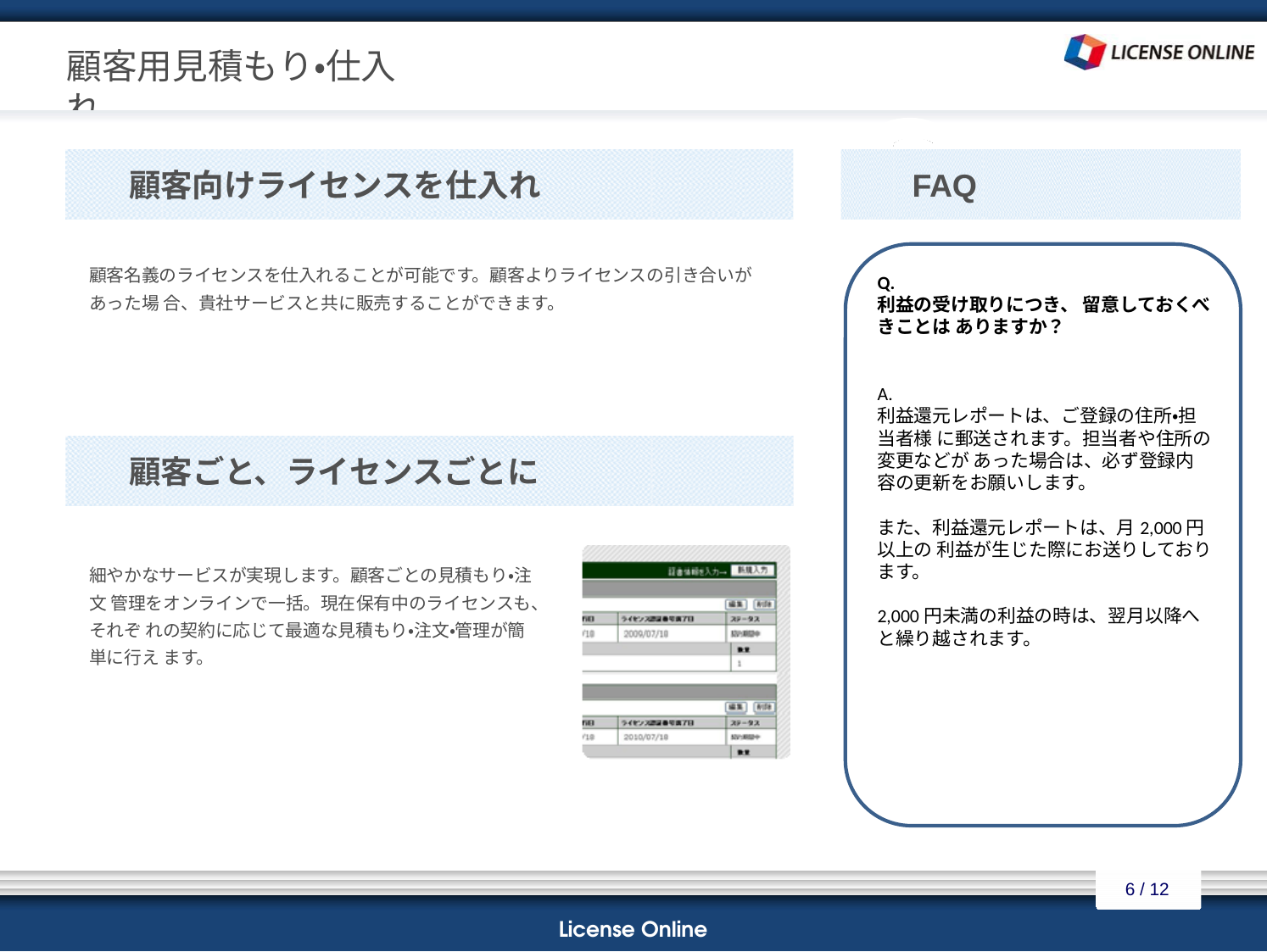

# 顧客用見積もり・仕入れ

　　顧客向けライセンスを仕入れ
　　FAQ
Q.
利益の受け取りにつき、 留意しておくべきことは ありますか？

A.
利益還元レポートは、ご登録の住所・担当者様 に郵送されます。担当者や住所の変更などが あった場合は、必ず登録内容の更新をお願いします。

また、利益還元レポートは、月2,000円以上の 利益が生じた際にお送りしております。

2,000円未満の利益の時は、翌月以降へと繰り越されます。

顧客名義のライセンスを仕入れることが可能です。顧客よりライセンスの引き合いがあった場 合、貴社サービスと共に販売することができます。
　　顧客ごと、ライセンスごとに

細やかなサービスが実現します。顧客ごとの見積もり・注文 管理をオンラインで一括。現在保有中のライセンスも、それぞ れの契約に応じて最適な見積もり・注文・管理が簡単に行え ます。

6 / 12
License Online